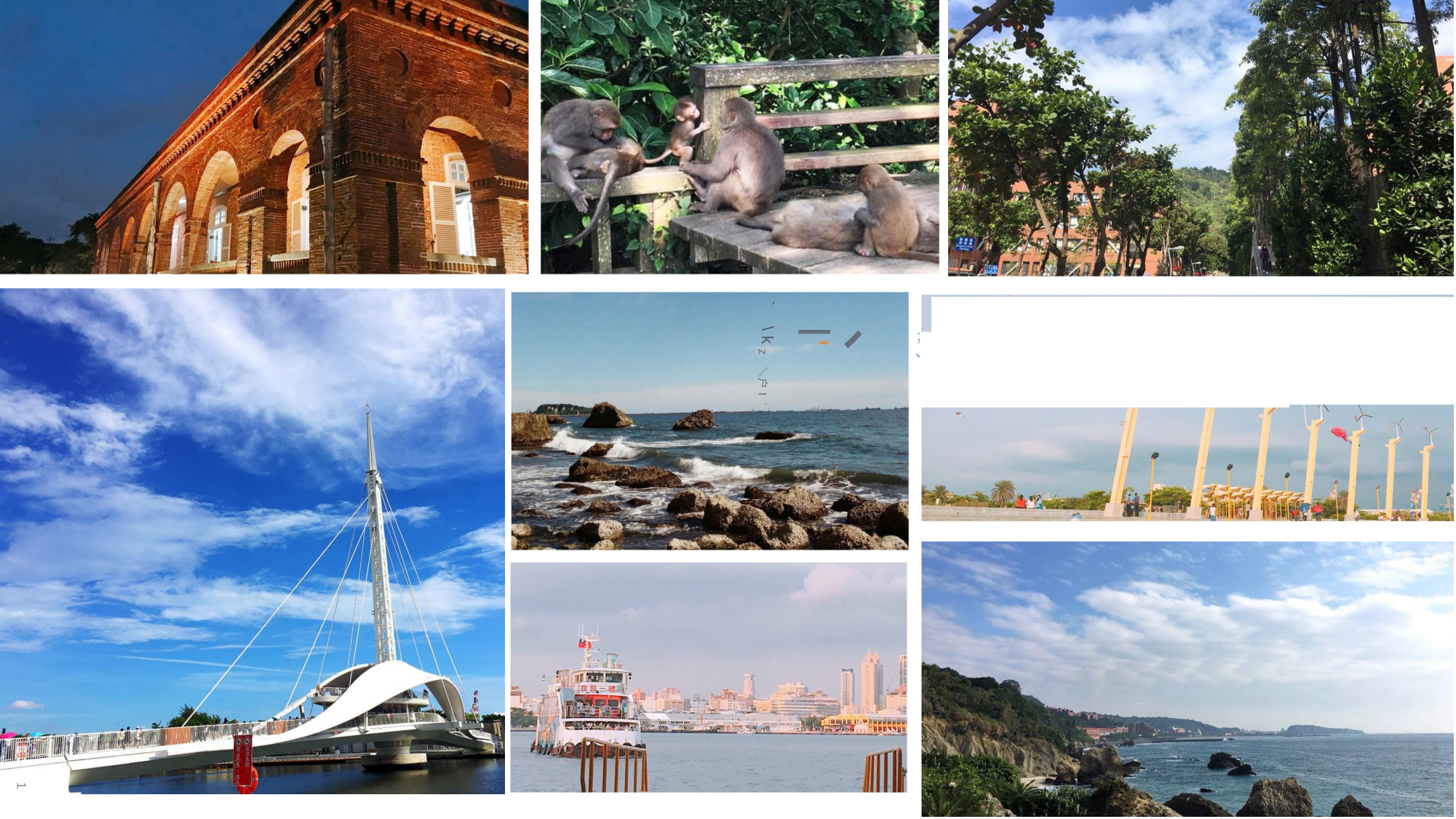

、l'
｀ \ k z  ＼户I  '
；、
1